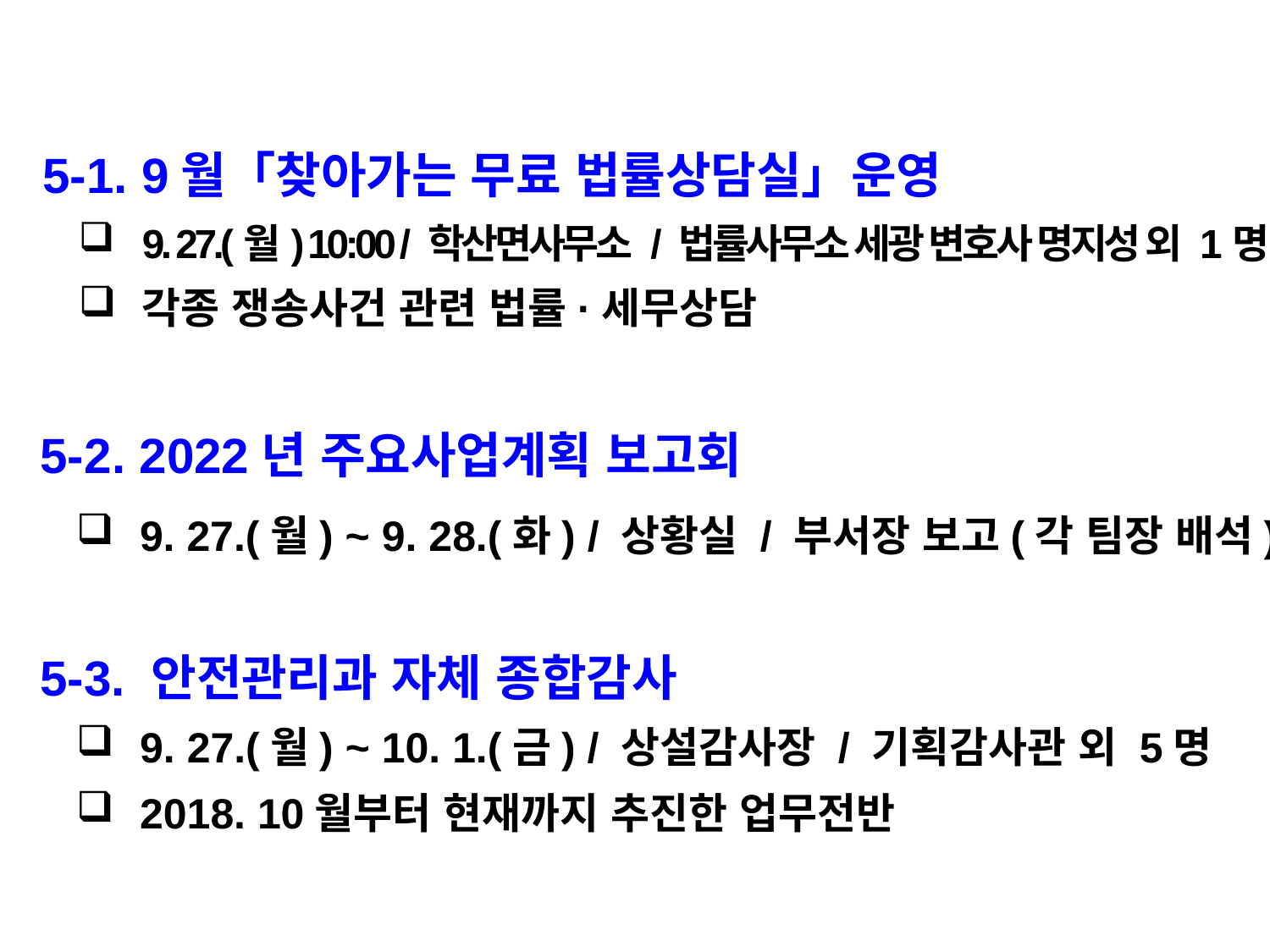

5-1. 9월「찾아가는 무료 법률상담실」운영
9. 27.(월) 10:00 / 학산면사무소 / 법률사무소 세광 변호사 명지성 외 1명
각종 쟁송사건 관련 법률·세무상담
  5-2. 2022년 주요사업계획 보고회
9. 27.(월) ~ 9. 28.(화) / 상황실 / 부서장 보고(각 팀장 배석)

  5-3. 안전관리과 자체 종합감사
9. 27.(월) ~ 10. 1.(금) / 상설감사장 / 기획감사관 외 5명
2018. 10월부터 현재까지 추진한 업무전반